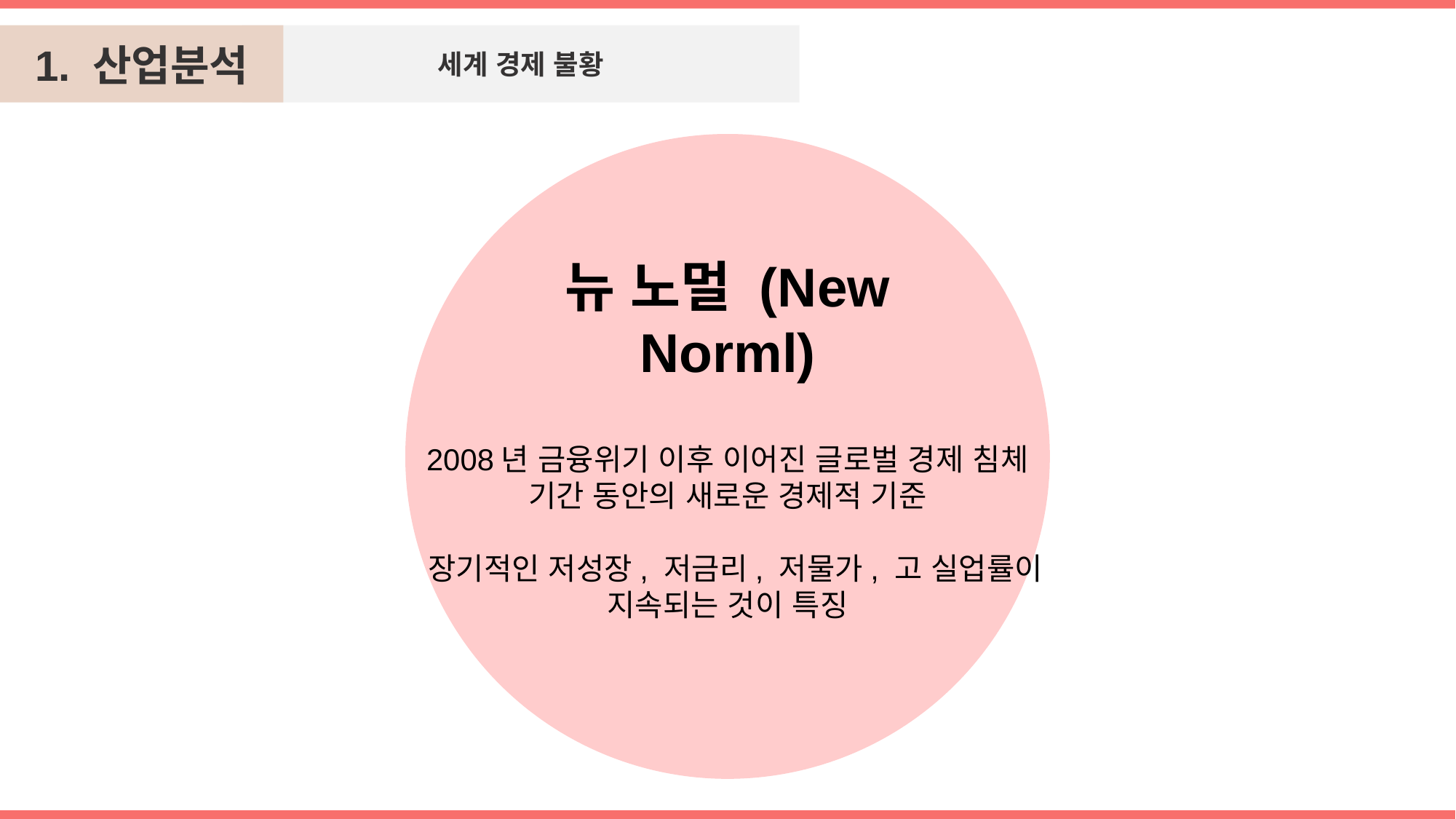

세계 경제 불황
1. 산업분석

뉴 노멀 (New Norml)
2008년 금융위기 이후 이어진 글로벌 경제 침체
기간 동안의 새로운 경제적 기준

 장기적인 저성장, 저금리, 저물가, 고 실업률이 지속되는 것이 특징